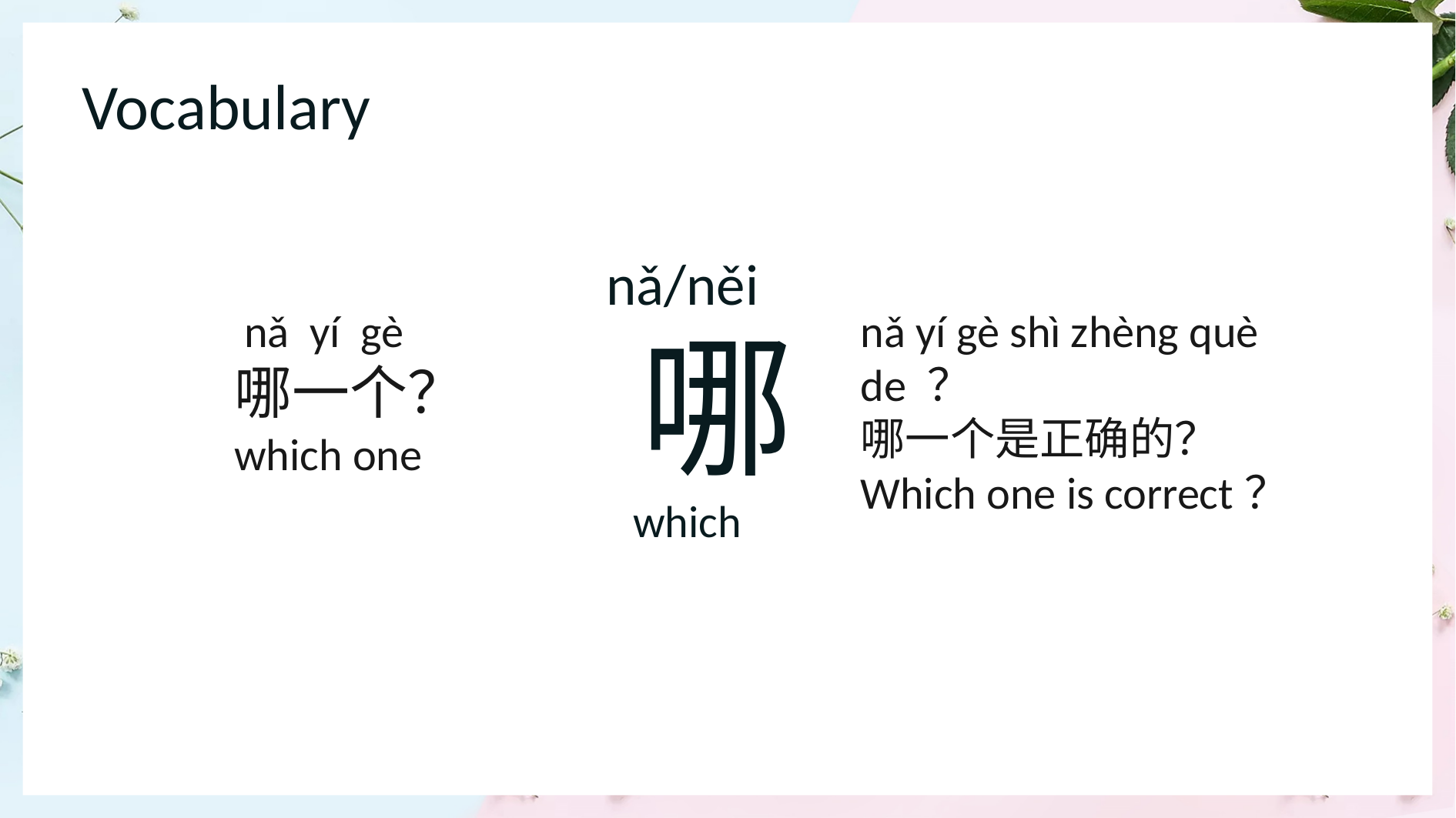

Vocabulary
          nǎ/něi
 nǎ  yí  gè
哪一个？
which one
nǎ yí gè shì zhèng què de ？
哪一个是正确的？
Which one is correct？
  哪
1
 which